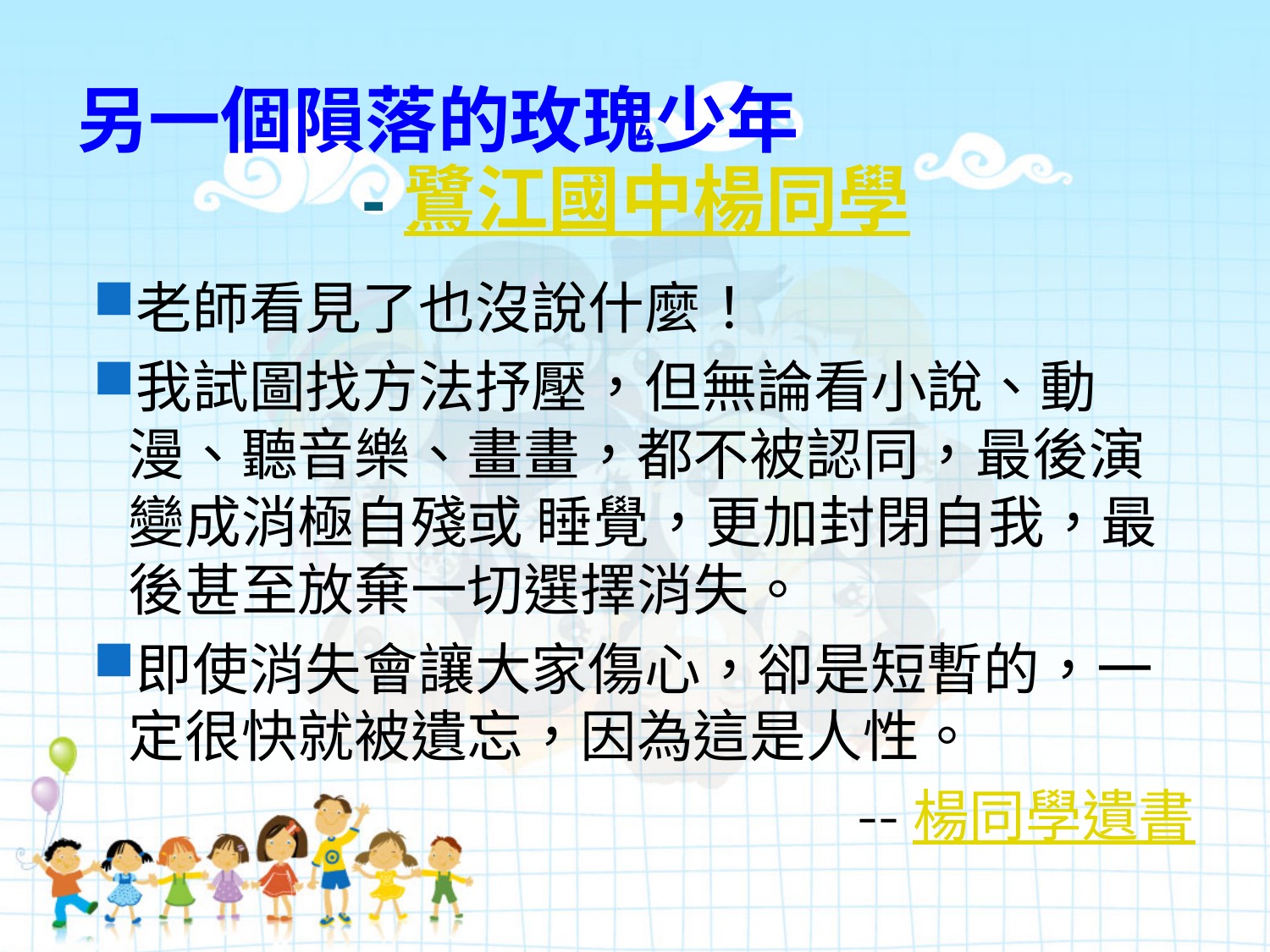

另一個隕落的玫瑰少年
-鷺江國中楊同學
老師看見了也沒說什麼！
我試圖找方法抒壓，但無論看小說、動漫、聽音樂、畫畫，都不被認同，最後演變成消極自殘或 睡覺，更加封閉自我，最後甚至放棄一切選擇消失。
即使消失會讓大家傷心，卻是短暫的，一定很快就被遺忘，因為這是人性。
--楊同學遺書